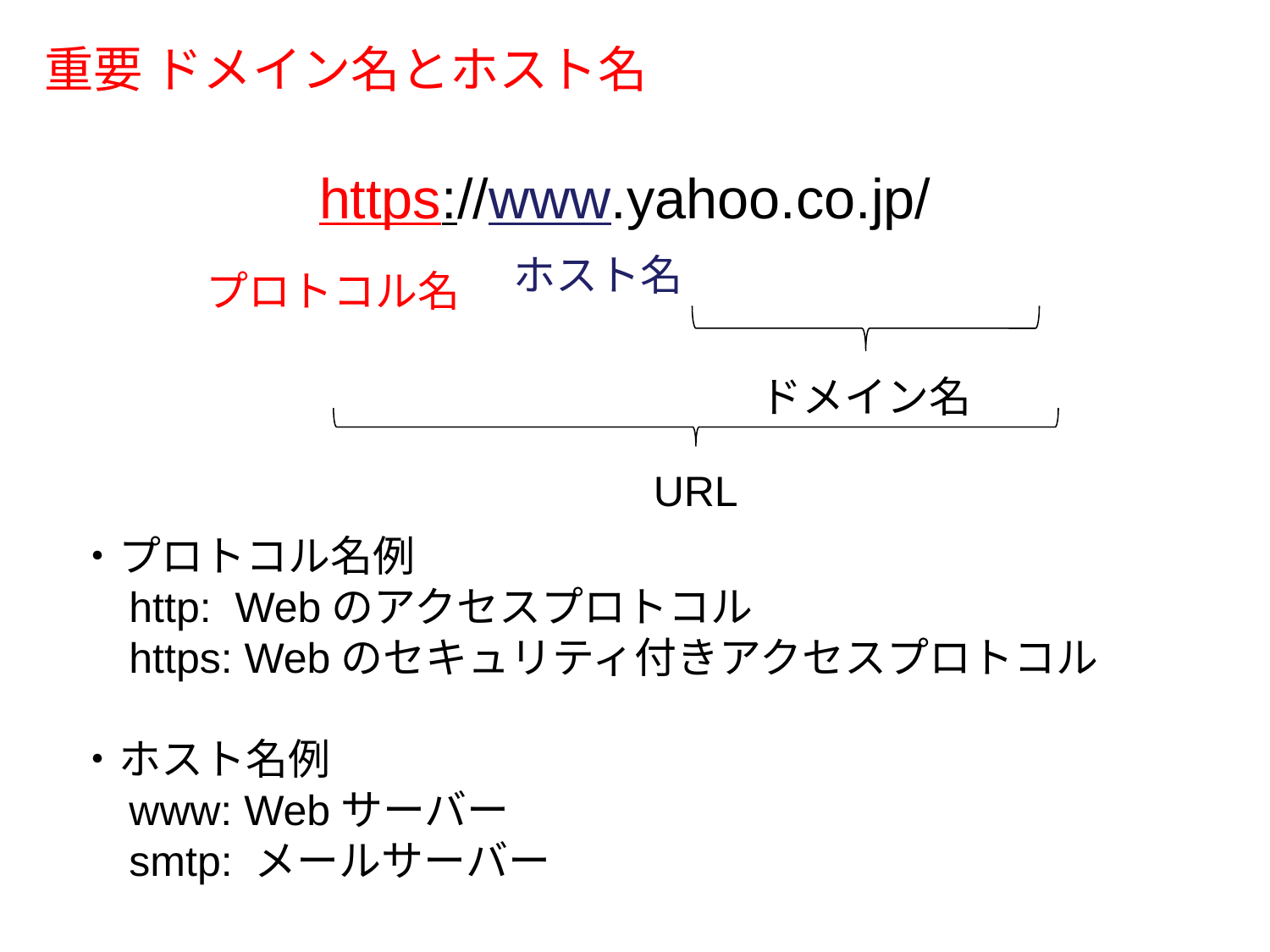

重要 ドメイン名とホスト名

https://www.yahoo.co.jp/
ホスト名
プロトコル名
ドメイン名
URL
・プロトコル名例
　http:  Webのアクセスプロトコル
　https: Webのセキュリティ付きアクセスプロトコル

・ホスト名例
　www: Webサーバー
　smtp: メールサーバー